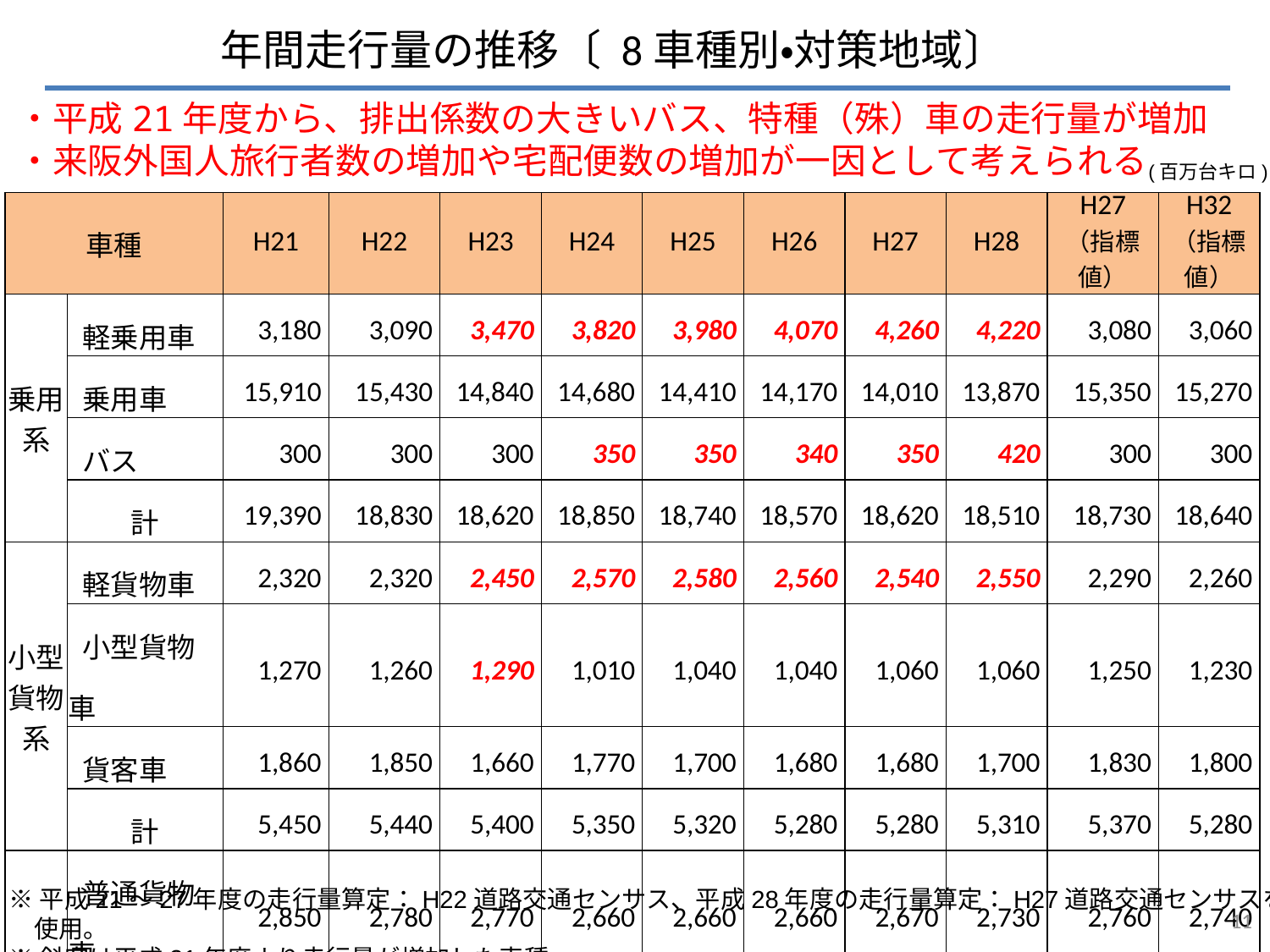

年間走行量の推移〔 8車種別・対策地域〕
・平成21年度から、排出係数の大きいバス、特種（殊）車の走行量が増加
・来阪外国人旅行者数の増加や宅配便数の増加が一因として考えられる
(百万台キロ)

| 車種 |  | H21 | H22 | H23 | H24 | H25 | H26 | H27 | H28 | H27 （指標値） | H32 （指標値） |
| --- | --- | --- | --- | --- | --- | --- | --- | --- | --- | --- | --- |
| 乗用系 | 軽乗用車 | 3,180 | 3,090 | 3,470 | 3,820 | 3,980 | 4,070 | 4,260 | 4,220 | 3,080 | 3,060 |
|  | 乗用車 | 15,910 | 15,430 | 14,840 | 14,680 | 14,410 | 14,170 | 14,010 | 13,870 | 15,350 | 15,270 |
|  | バス | 300 | 300 | 300 | 350 | 350 | 340 | 350 | 420 | 300 | 300 |
|  | 計 | 19,390 | 18,830 | 18,620 | 18,850 | 18,740 | 18,570 | 18,620 | 18,510 | 18,730 | 18,640 |
| 小型貨物系 | 軽貨物車 | 2,320 | 2,320 | 2,450 | 2,570 | 2,580 | 2,560 | 2,540 | 2,550 | 2,290 | 2,260 |
|  | 小型貨物車 | 1,270 | 1,260 | 1,290 | 1,010 | 1,040 | 1,040 | 1,060 | 1,060 | 1,250 | 1,230 |
|  | 貨客車 | 1,860 | 1,850 | 1,660 | 1,770 | 1,700 | 1,680 | 1,680 | 1,700 | 1,830 | 1,800 |
|  | 計 | 5,450 | 5,440 | 5,400 | 5,350 | 5,320 | 5,280 | 5,280 | 5,310 | 5,370 | 5,280 |
| 大型貨物系 | 普通貨物車 | 2,850 | 2,780 | 2,770 | 2,660 | 2,660 | 2,660 | 2,670 | 2,730 | 2,760 | 2,740 |
|  | 特種(殊)車 | 930 | 910 | 860 | 940 | 940 | 910 | 890 | 1,040 | 900 | 900 |
|  | 計 | 3,780 | 3,680 | 3,640 | 3,600 | 3,600 | 3,570 | 3,560 | 3,760 | 3,660 | 3,640 |
| 合計 |  | 28,620 | 27,950 | 27,650 | 27,800 | 27,660 | 27,420 | 27,460 | 27,590 | 27,750 | 27,560 |
※平成21～27年度の走行量算定：H22道路交通センサス、平成28年度の走行量算定：H27道路交通センサスを使用。
※斜字は平成21年度より走行量が増加した車種。
11